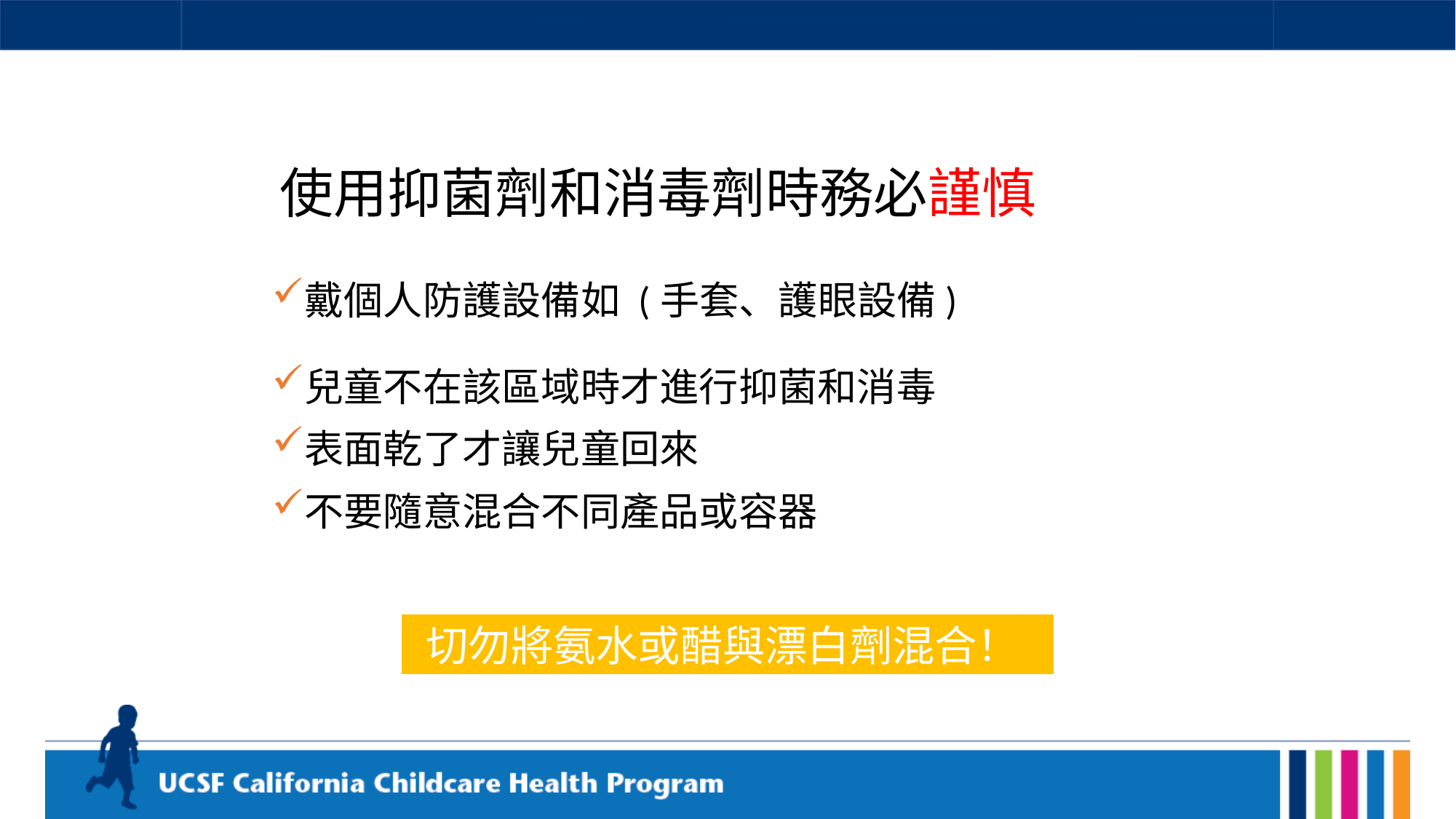

使用抑菌劑和消毒劑時務必謹慎
戴個人防護設備如 (手套、護眼設備)
兒童不在該區域時才進行抑菌和消毒
表面乾了才讓兒童回來
不要隨意混合不同產品或容器
切勿將氨水或醋與漂白劑混合！